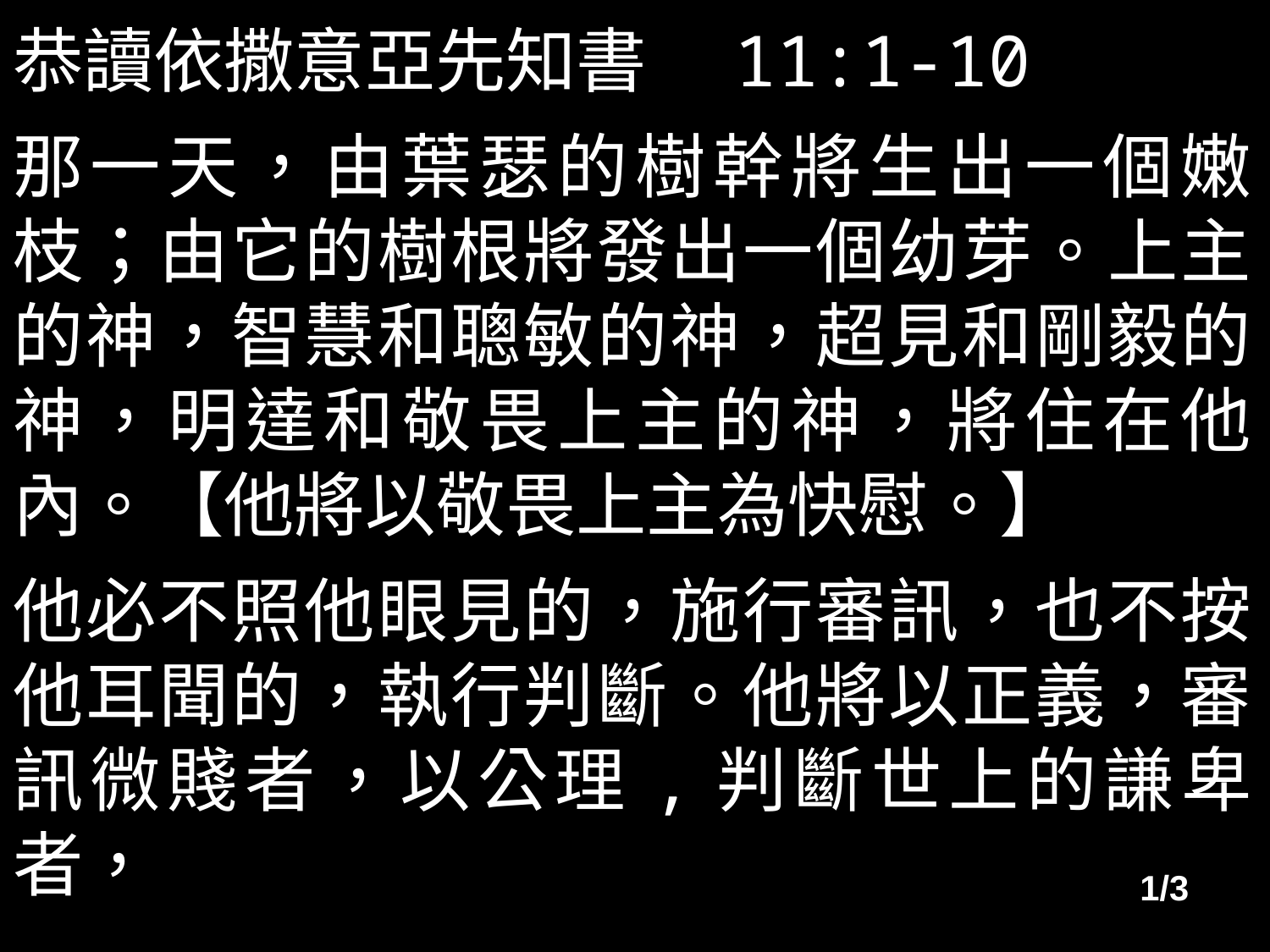

恭讀依撒意亞先知書　11:1-10
那一天，由葉瑟的樹幹將生出一個嫩枝；由它的樹根將發出一個幼芽。上主的神，智慧和聰敏的神，超見和剛毅的神，明達和敬畏上主的神，將住在他內。【他將以敬畏上主為快慰。】
他必不照他眼見的，施行審訊，也不按他耳聞的，執行判斷。他將以正義，審訊微賤者，以公理,判斷世上的謙卑者，
1/3